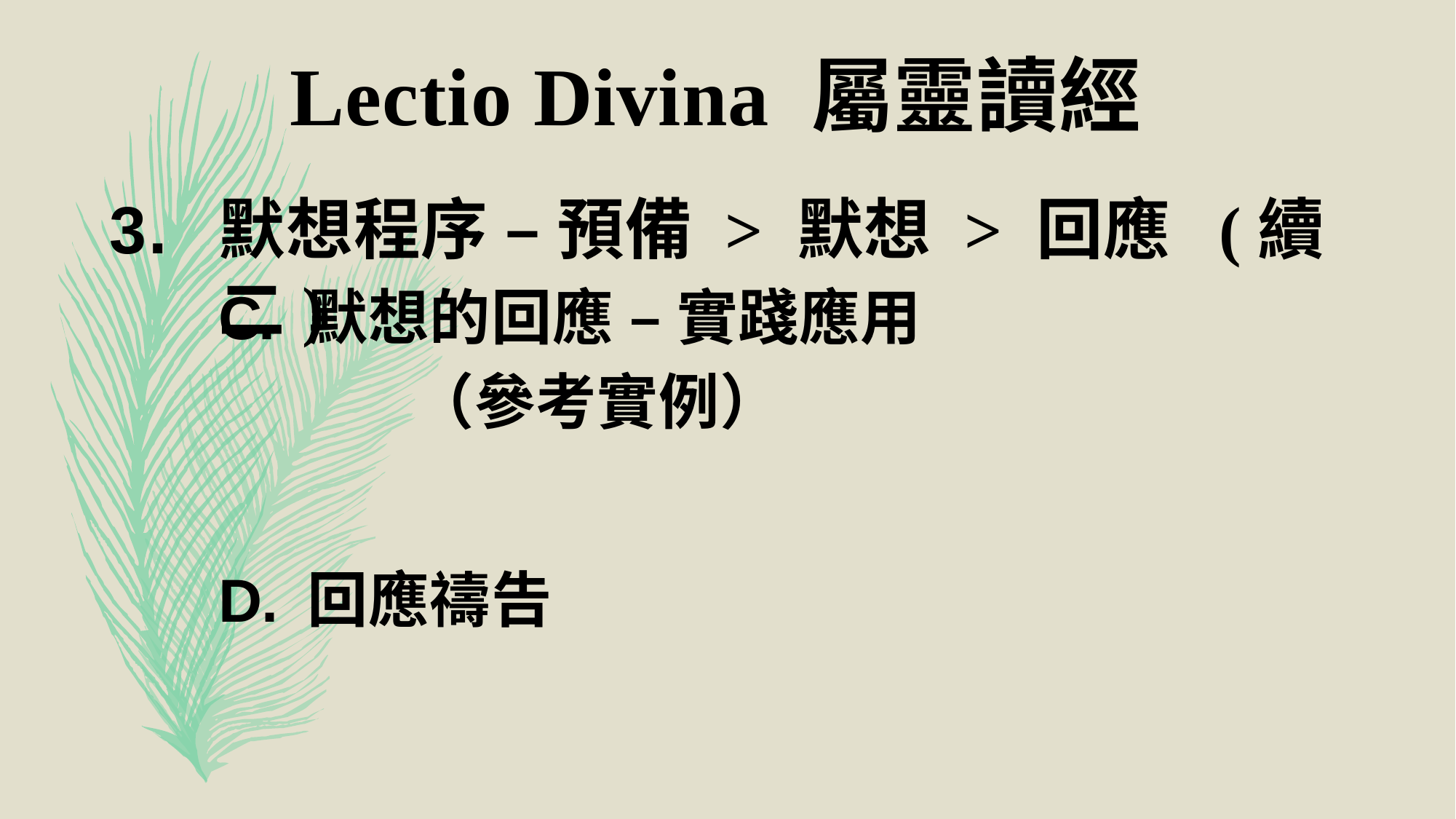

Lectio Divina 屬靈讀經
默想程序 – 預備 > 默想 > 回應  (續二)
默想的回應 – 實踐應用
（參考實例）
回應禱告